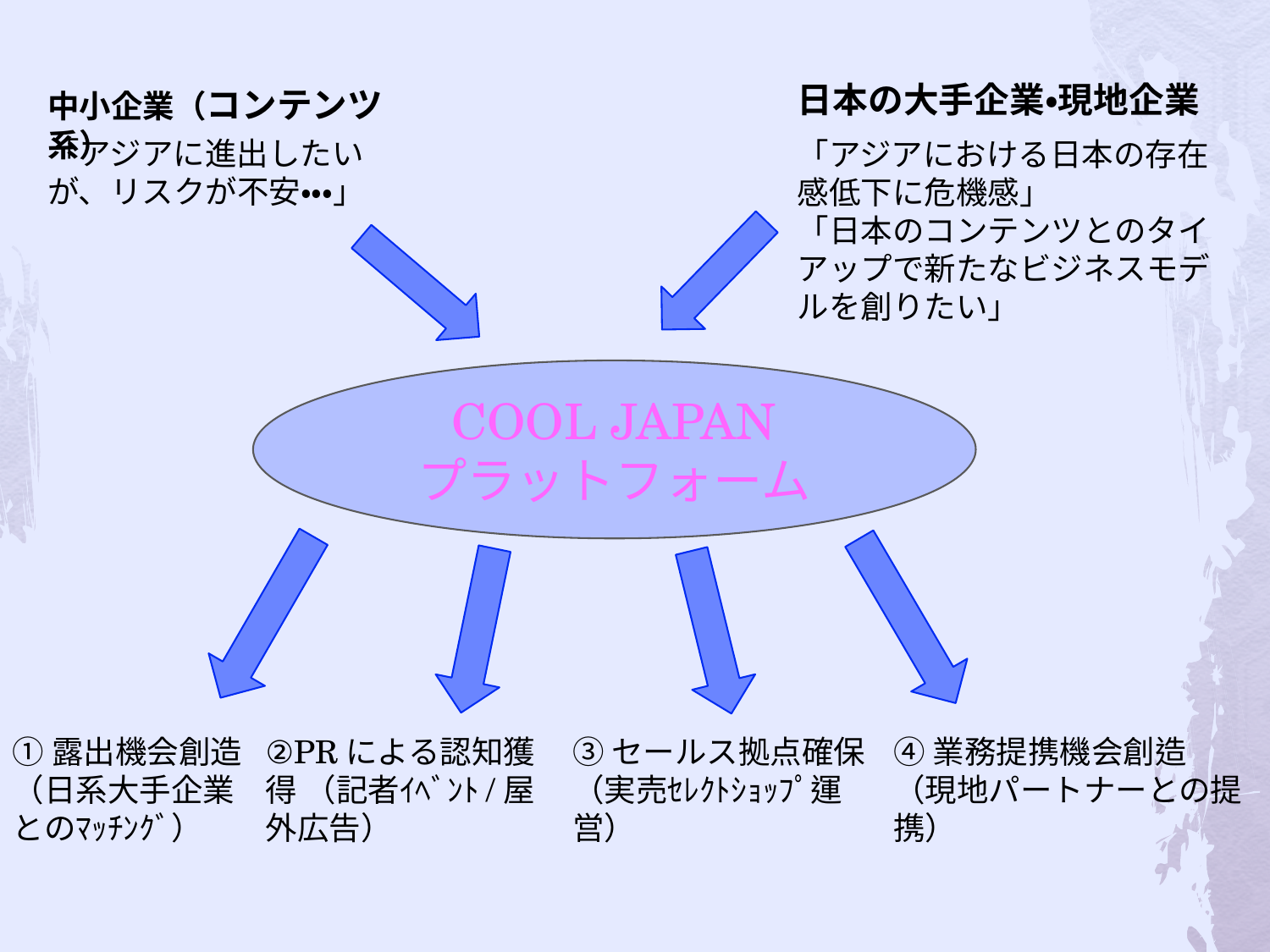

日本の大手企業・現地企業
中小企業（コンテンツ系）
「アジアに進出したいが、リスクが不安・・・」
「アジアにおける日本の存在感低下に危機感」
「日本のコンテンツとのタイアップで新たなビジネスモデルを創りたい」

COOL JAPAN
プラットフォーム

①露出機会創造 （日系大手企業とのﾏｯﾁﾝｸﾞ）
②PRによる認知獲得 （記者ｲﾍﾞﾝﾄ/屋外広告）
③セールス拠点確保
（実売ｾﾚｸﾄｼｮｯﾌﾟ運営）
④業務提携機会創造
（現地パートナーとの提携）